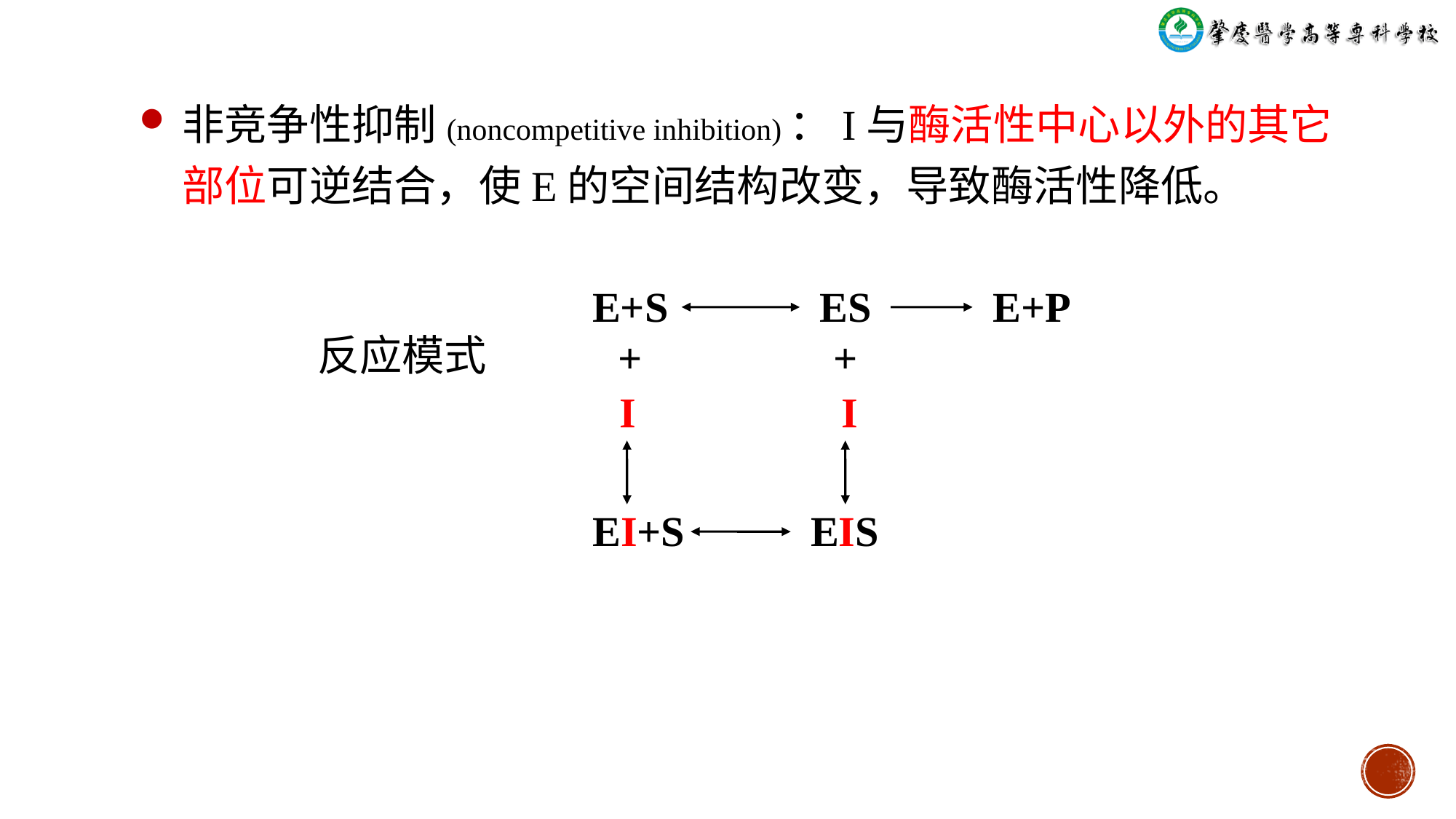

非竞争性抑制(noncompetitive inhibition)：I与酶活性中心以外的其它部位可逆结合，使E的空间结构改变，导致酶活性降低。
E+S
ES
E+P

反应模式
+
I

EI+S
EIS

+
I